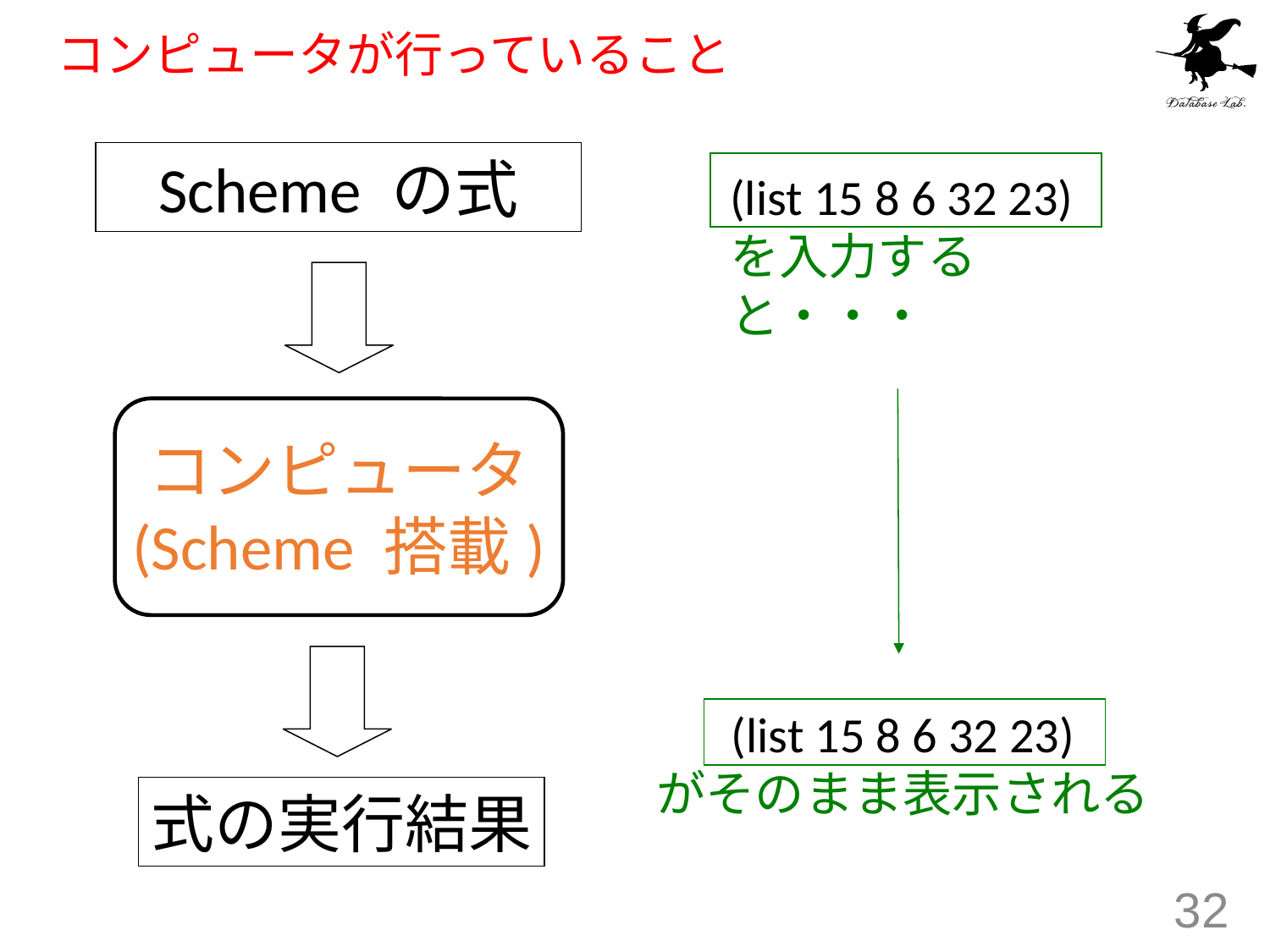

# コンピュータが行っていること

(list 15 8 6 32 23)
を入力すると・・・
Scheme の式

コンピュータ
(Scheme 搭載)

(list 15 8 6 32 23)
がそのまま表示される

式の実行結果
32